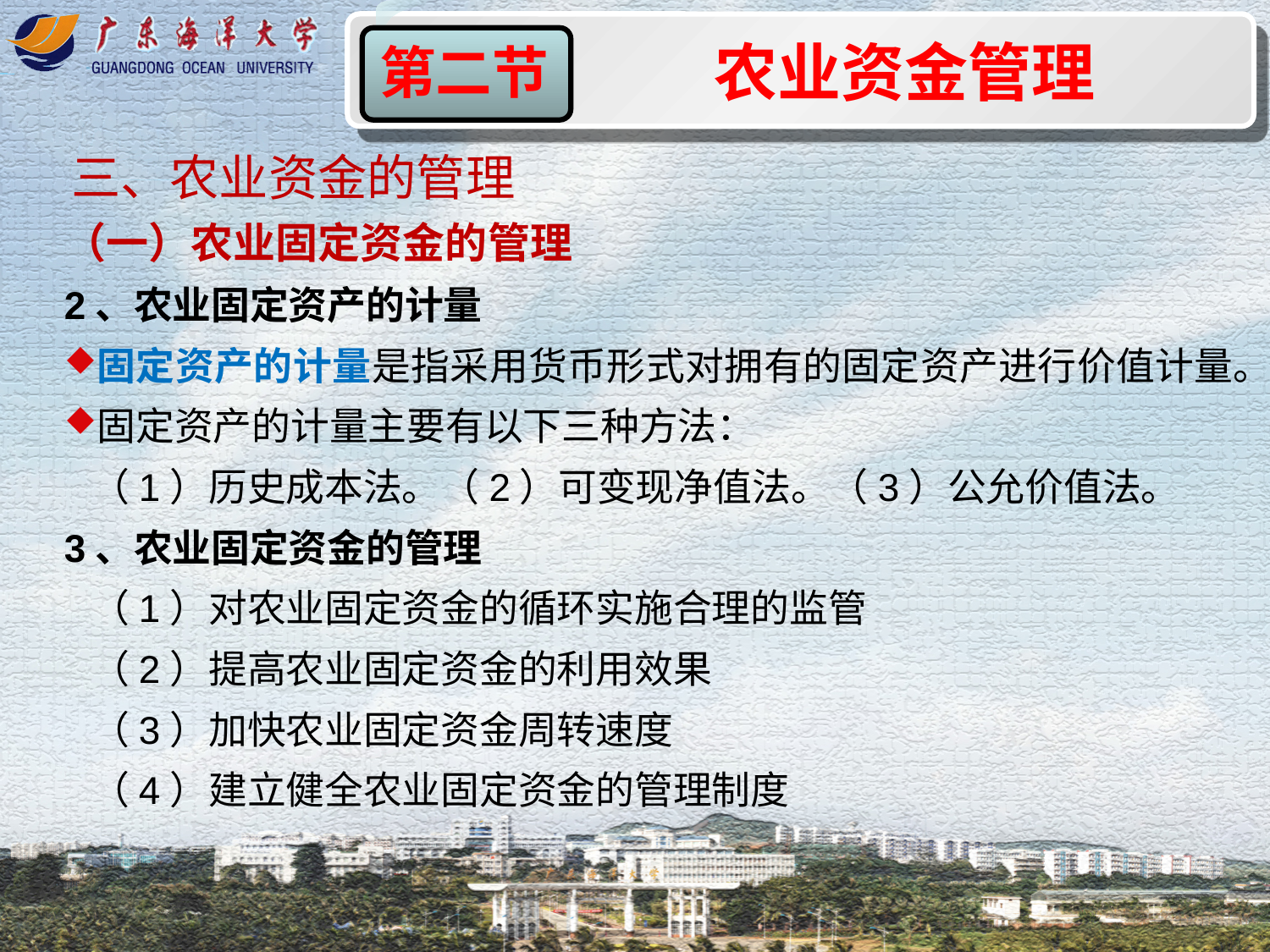

农业资金管理

第二节
三、农业资金的管理
（一）农业固定资金的管理
2、农业固定资产的计量
固定资产的计量是指采用货币形式对拥有的固定资产进行价值计量。
固定资产的计量主要有以下三种方法：
  （1）历史成本法。（2）可变现净值法。（3）公允价值法。
3、农业固定资金的管理
  （1）对农业固定资金的循环实施合理的监管
  （2）提高农业固定资金的利用效果
  （3）加快农业固定资金周转速度
  （4）建立健全农业固定资金的管理制度